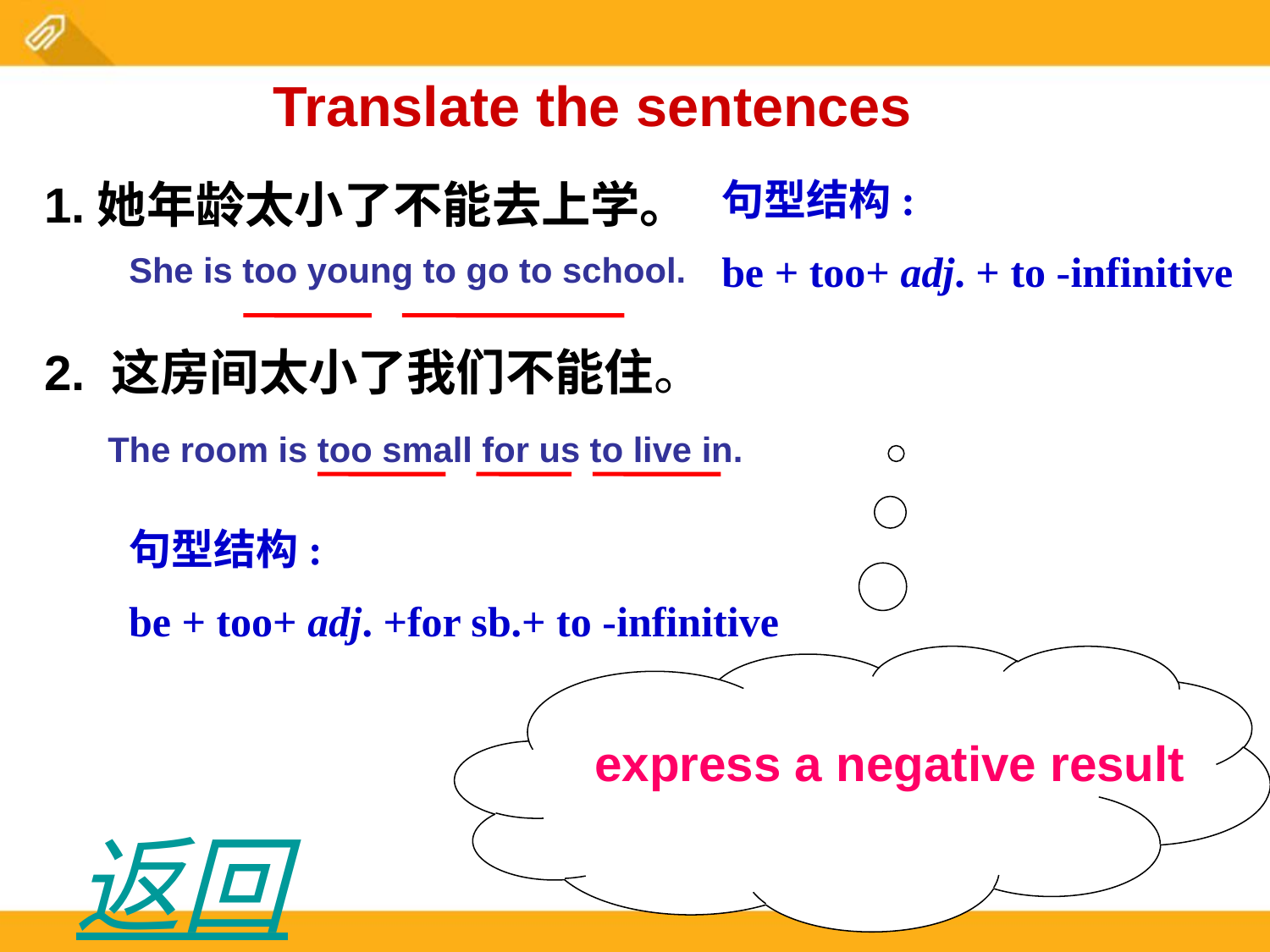

Translate the sentences
1.她年龄太小了不能去上学。

2. 这房间太小了我们不能住。
句型结构:
be + too+ adj. + to -infinitive
She is too young to go to school.

The room is too small for us to live in.

句型结构:
be + too+ adj. +for sb.+ to -infinitive

express a negative result
返回